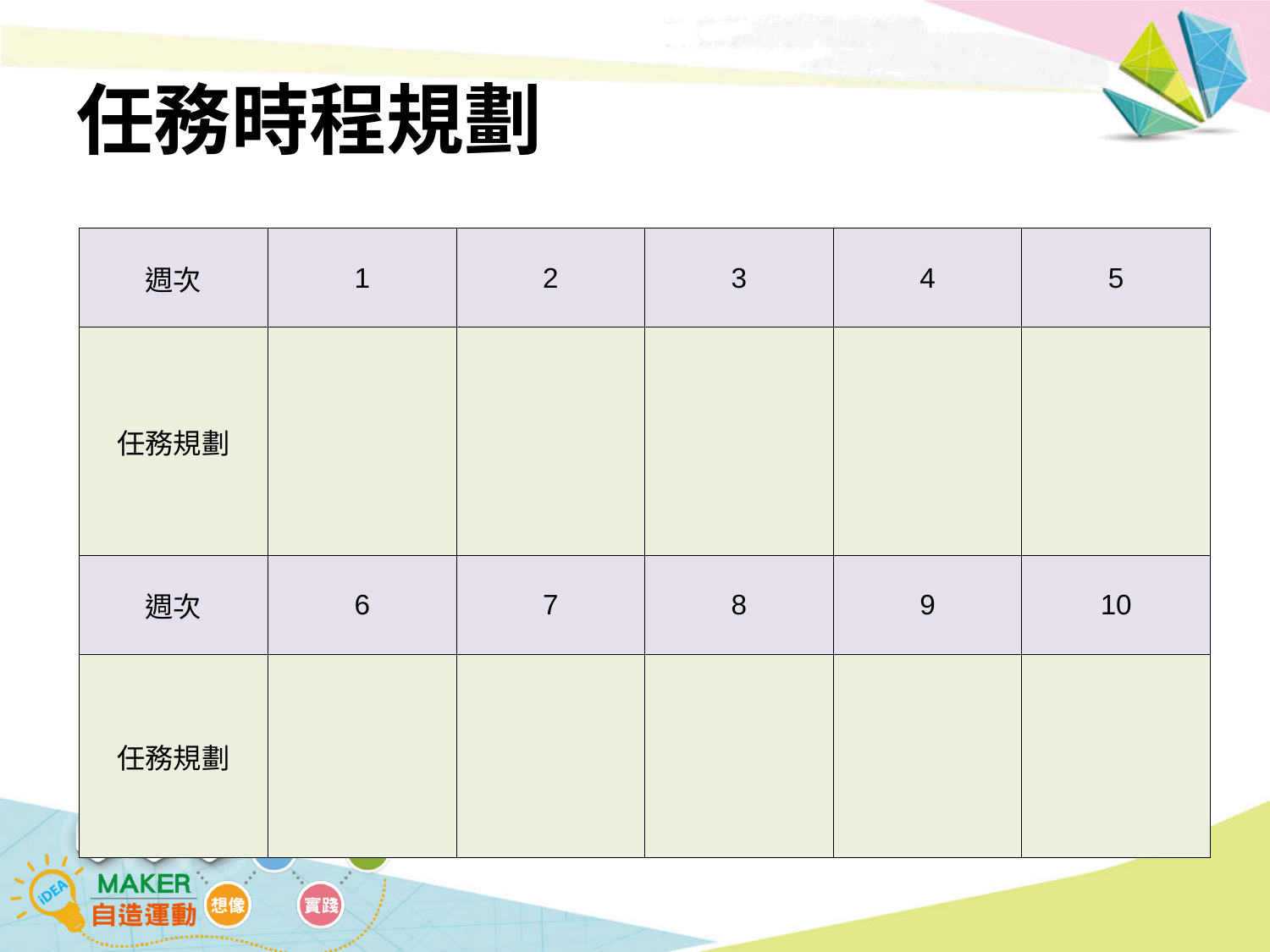

# 任務時程規劃
| 週次 | 1 | 2 | 3 | 4 | 5 |
| --- | --- | --- | --- | --- | --- |
| 任務規劃 |  |  |  |  |  |
| 週次 | 6 | 7 | 8 | 9 | 10 |
| 任務規劃 |  |  |  |  |  |